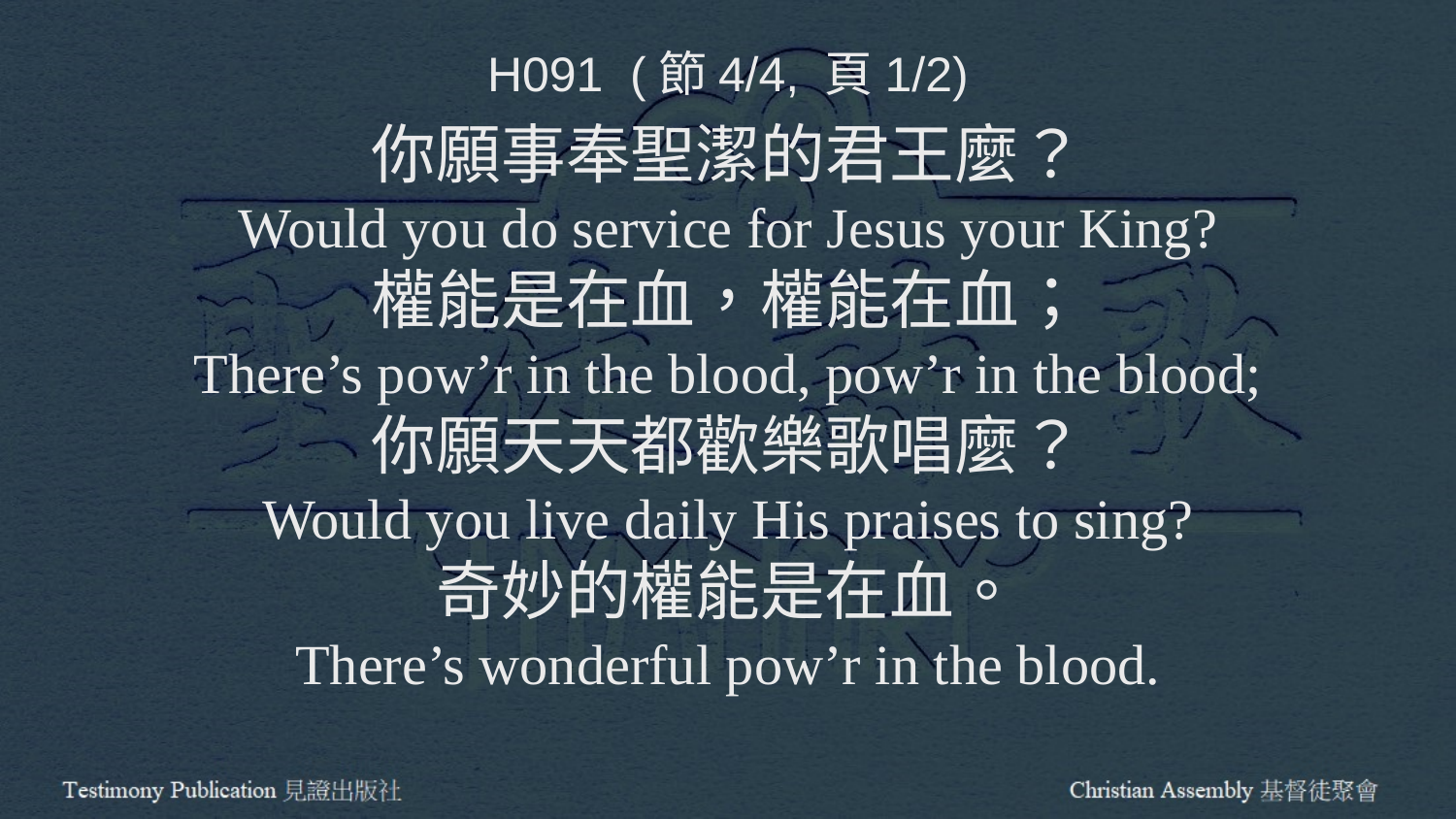

H091  (節4/4, 頁1/2)
你願事奉聖潔的君王麼？
Would you do service for Jesus your King?
權能是在血，權能在血；
There’s pow’r in the blood, pow’r in the blood;
你願天天都歡樂歌唱麼？
Would you live daily His praises to sing?
奇妙的權能是在血。
There’s wonderful pow’r in the blood.